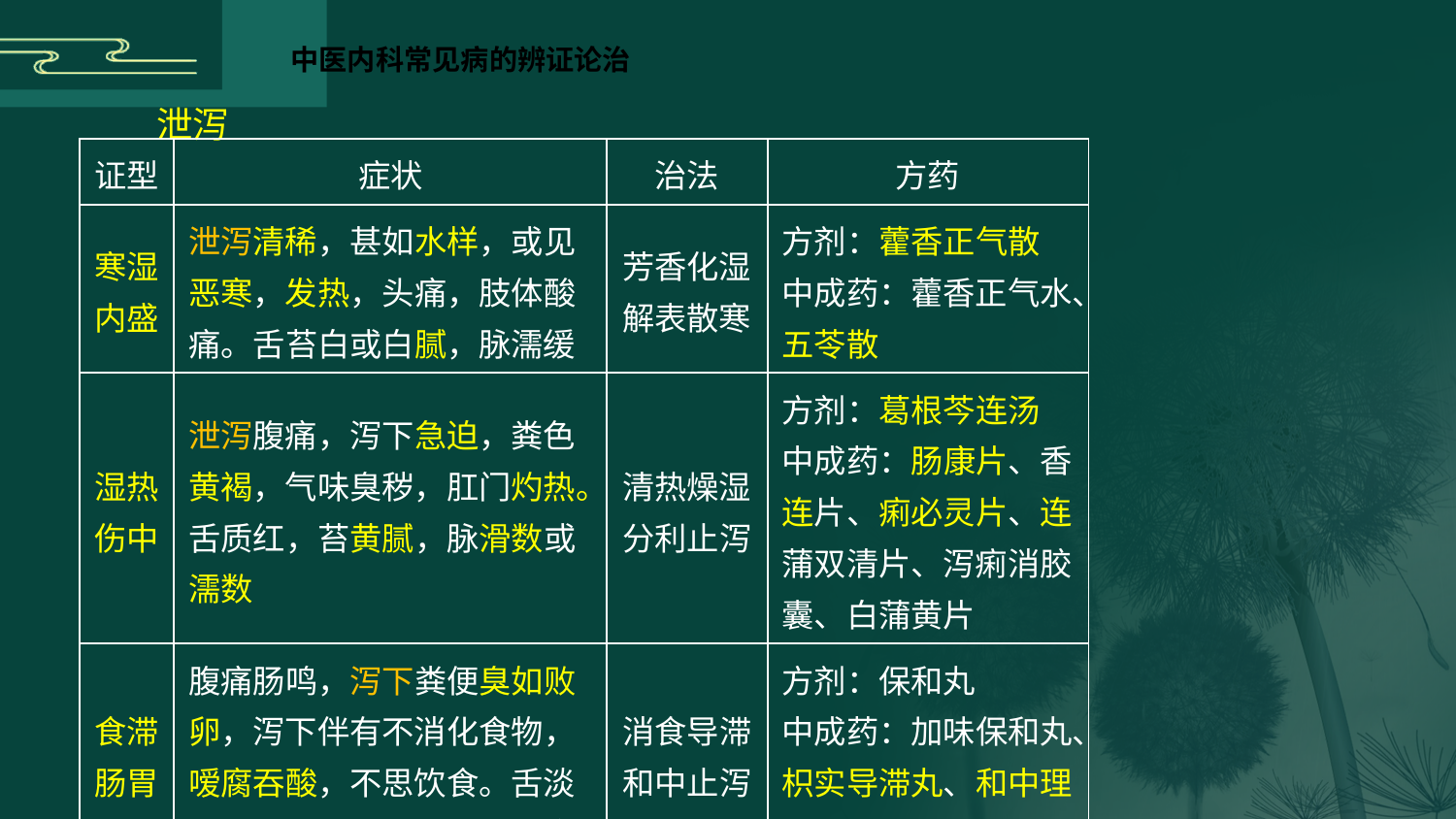

泄泻

| 证型 | 症状 | 治法 | 方药 |
| --- | --- | --- | --- |
| 寒湿 内盛 | 泄泻清稀，甚如水样，或见恶寒，发热，头痛，肢体酸痛。舌苔白或白腻，脉濡缓 | 芳香化湿 解表散寒 | 方剂：藿香正气散 中成药：藿香正气水、五苓散 |
| 湿热 伤中 | 泄泻腹痛，泻下急迫，粪色黄褐，气味臭秽，肛门灼热。舌质红，苔黄腻，脉滑数或濡数 | 清热燥湿 分利止泻 | 方剂：葛根芩连汤 中成药：肠康片、香连片、痢必灵片、连蒲双清片、泻痢消胶囊、白蒲黄片 |
| 食滞 肠胃 | 腹痛肠鸣，泻下粪便臭如败卵，泻下伴有不消化食物，嗳腐吞酸，不思饮食。舌淡红，苔垢浊或厚腻，脉滑实 | 消食导滞 和中止泻 | 方剂：保和丸 中成药：加味保和丸、枳实导滞丸、和中理脾丸 |